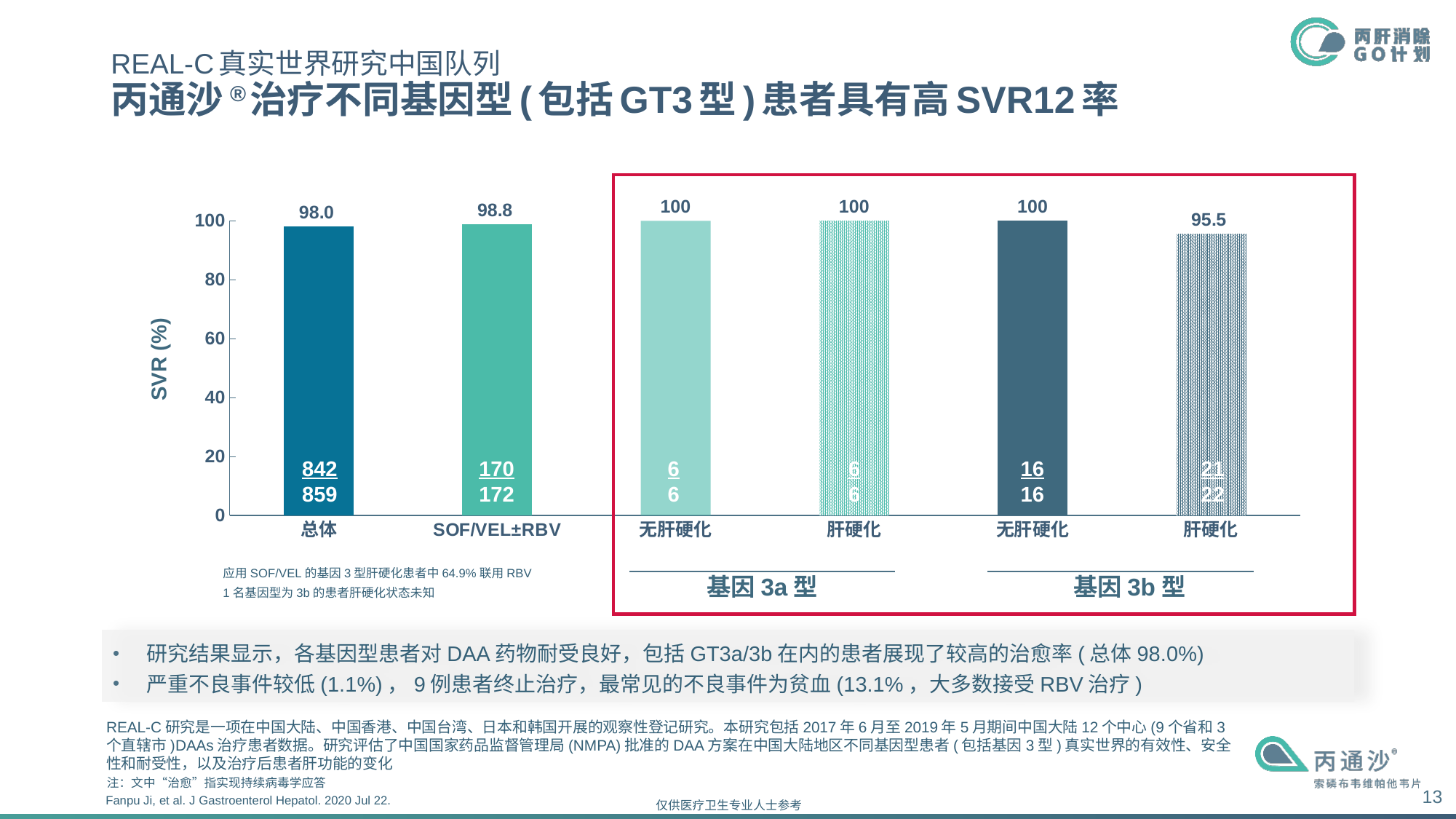

# REAL-C真实世界研究中国队列 丙通沙®治疗不同基因型(包括GT3型)患者具有高SVR12率

### Chart

| Category | 系列 1 |
|---|---|
| 总体 | 98.0 |
| SOF/VEL±RBV | 98.8 |
| 无肝硬化 | 100.0 |
| 肝硬化 | 100.0 |
| 无肝硬化 | 100.0 |
| 肝硬化 | 95.5 |
SVR (%)
842
859
170
172
6
6
6
6
16
16
21
22
基因3a型
基因3b型

应用SOF/VEL的基因3型肝硬化患者中64.9%联用RBV
1名基因型为3b的患者肝硬化状态未知
研究结果显示，各基因型患者对DAA药物耐受良好，包括GT3a/3b在内的患者展现了较高的治愈率(总体98.0%)
严重不良事件较低(1.1%)，9例患者终止治疗，最常见的不良事件为贫血(13.1%，大多数接受RBV治疗)
REAL-C研究是一项在中国大陆、中国香港、中国台湾、日本和韩国开展的观察性登记研究。本研究包括2017年6月至2019年5月期间中国大陆12个中心(9个省和3个直辖市)DAAs治疗患者数据。研究评估了中国国家药品监督管理局(NMPA)批准的DAA方案在中国大陆地区不同基因型患者(包括基因3型)真实世界的有效性、安全性和耐受性，以及治疗后患者肝功能的变化
注：文中“治愈”指实现持续病毒学应答
13
Fanpu Ji, et al. J Gastroenterol Hepatol. 2020 Jul 22.